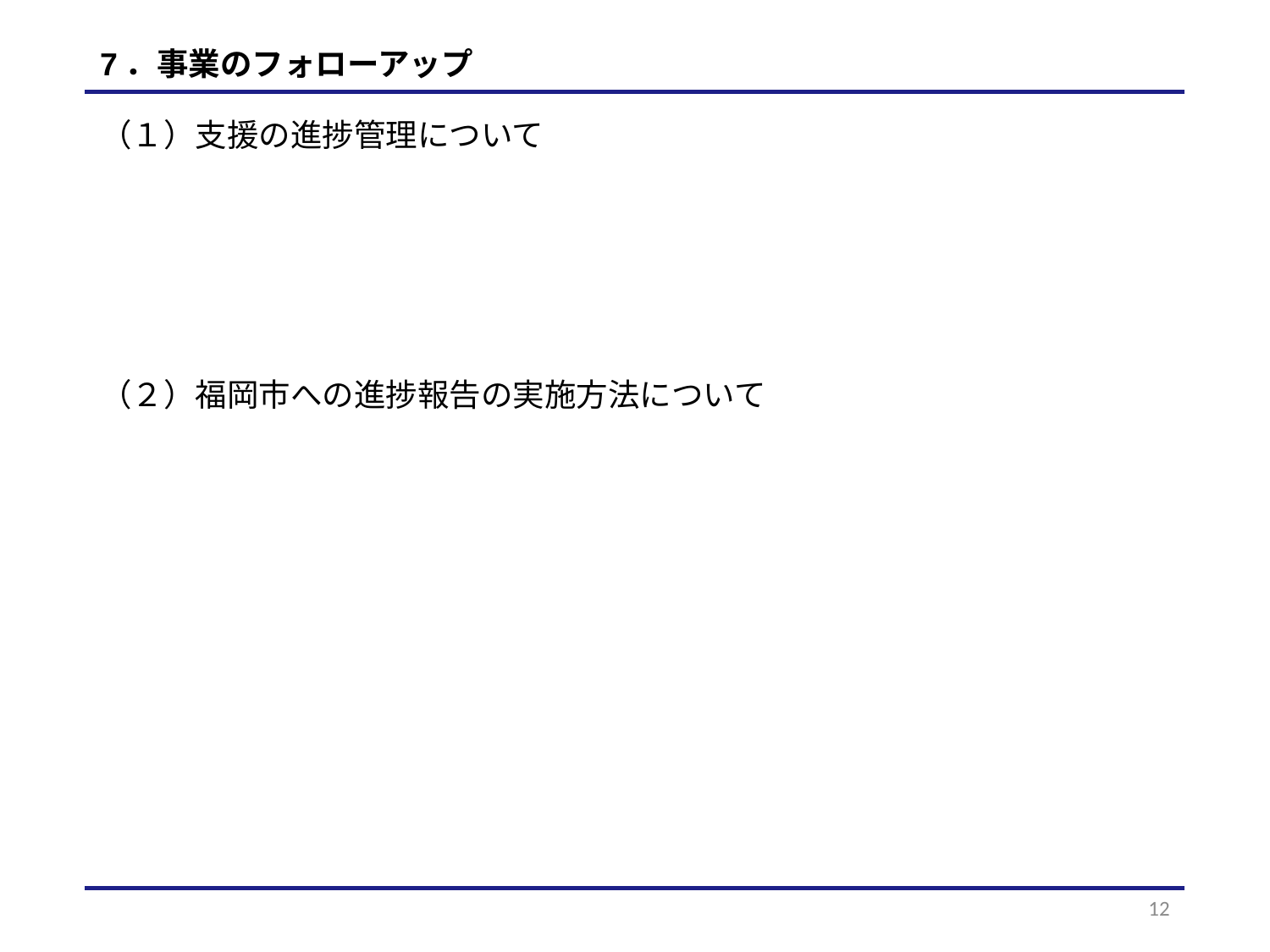

# 7．事業のフォローアップ
（１）支援の進捗管理について

（２）福岡市への進捗報告の実施方法について

12